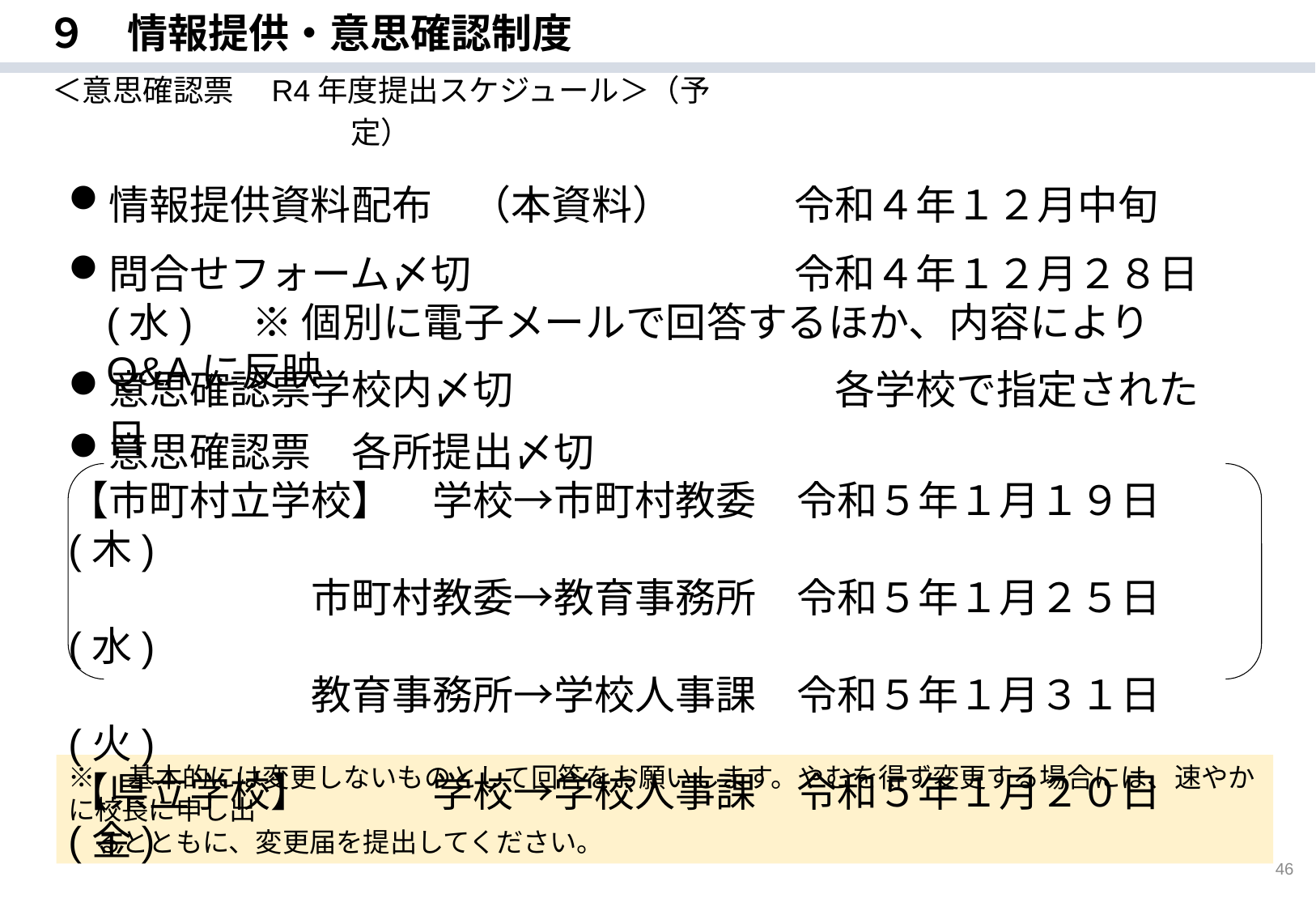

９　情報提供・意思確認制度

＜意思確認票　R4年度提出スケジュール＞（予定）
情報提供資料配布	（本資料）	　　令和４年１２月中旬
問合せフォーム〆切		　　令和４年１２月２８日(水)　 ※ 個別に電子メールで回答するほか、内容によりQ&Aに反映
意思確認票学校内〆切		　　　各学校で指定された日
意思確認票　各所提出〆切
【市町村立学校】	学校→市町村教委　令和５年１月１９日(木)
		市町村教委→教育事務所　令和５年１月２５日(水)
		教育事務所→学校人事課　令和５年１月３１日(火)
【県立学校】　　　学校→学校人事課　令和５年１月２０日(金)

※　基本的には変更しないものとして回答をお願いします。やむを得ず変更する場合には、速やかに校長に申し出
　るとともに、変更届を提出してください。
46